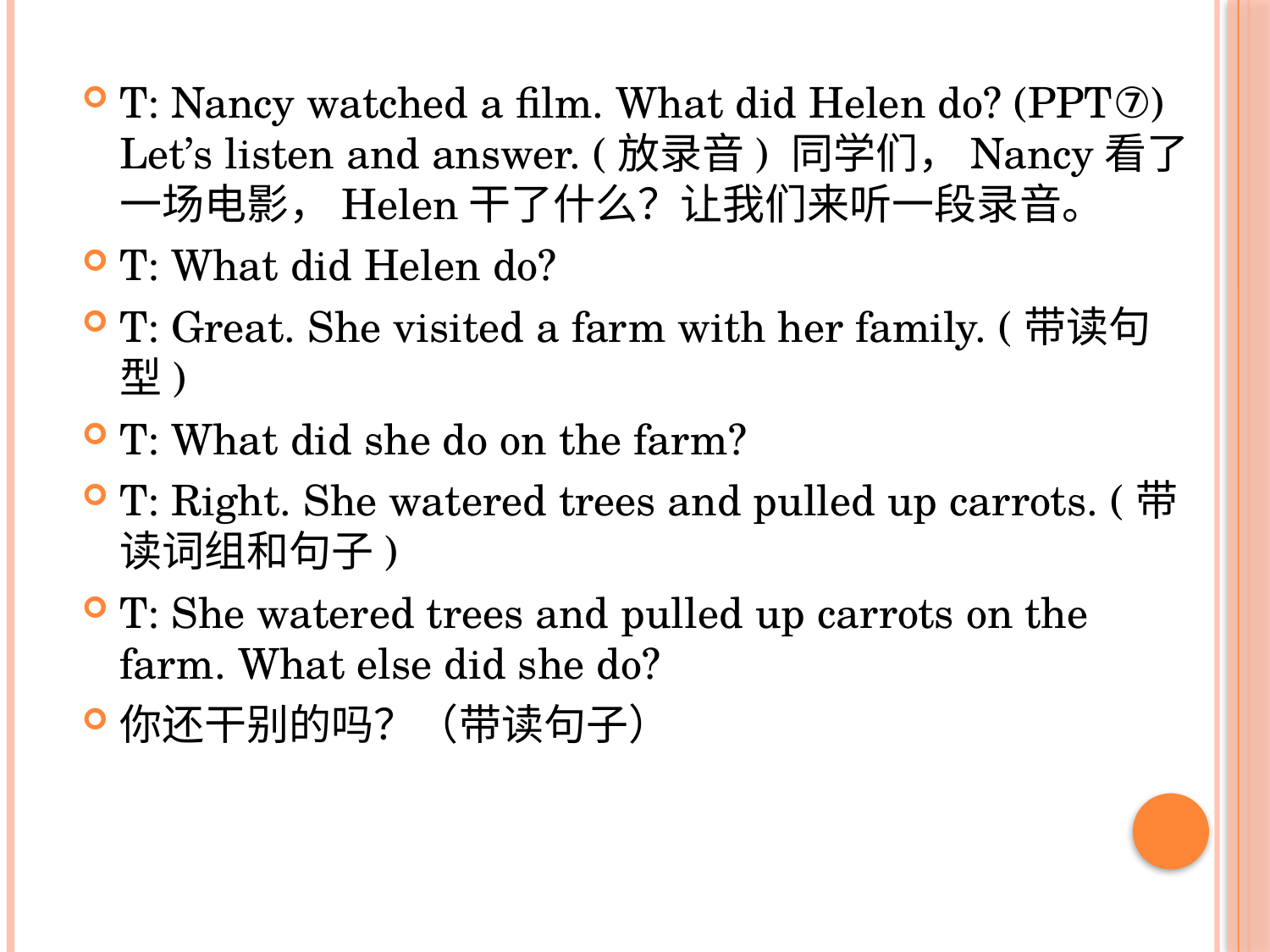

T: Nancy watched a film. What did Helen do? (PPT⑦) Let’s listen and answer. (放录音) 同学们，Nancy看了一场电影，Helen干了什么？让我们来听一段录音。
T: What did Helen do?
T: Great. She visited a farm with her family. (带读句型)
T: What did she do on the farm?
T: Right. She watered trees and pulled up carrots. (带读词组和句子)
T: She watered trees and pulled up carrots on the farm. What else did she do?
你还干别的吗？（带读句子）